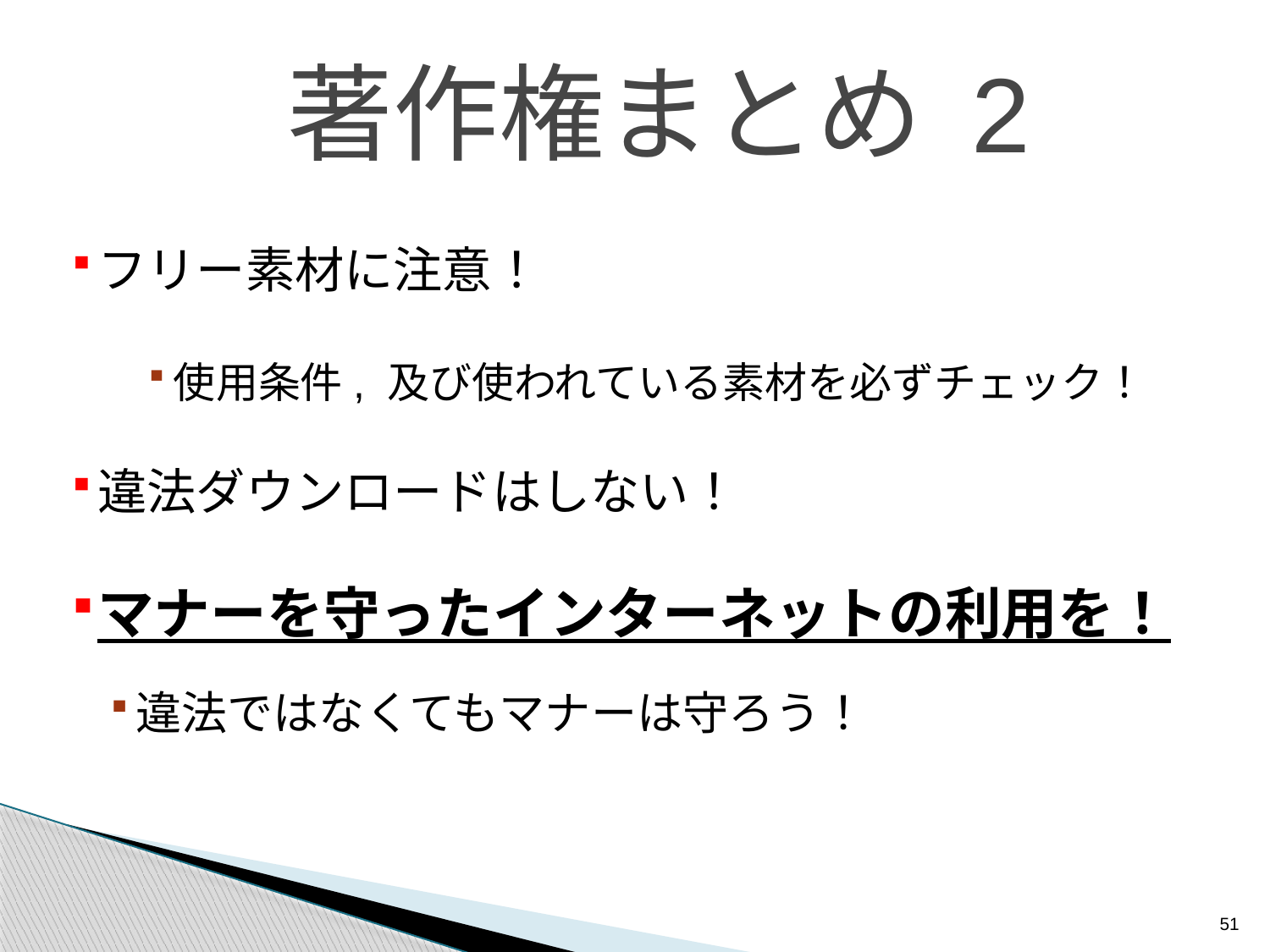

# 著作権まとめ 2
フリー素材に注意！
使用条件, 及び使われている素材を必ずチェック！
違法ダウンロードはしない！
マナーを守ったインターネットの利用を！
違法ではなくてもマナーは守ろう！

51